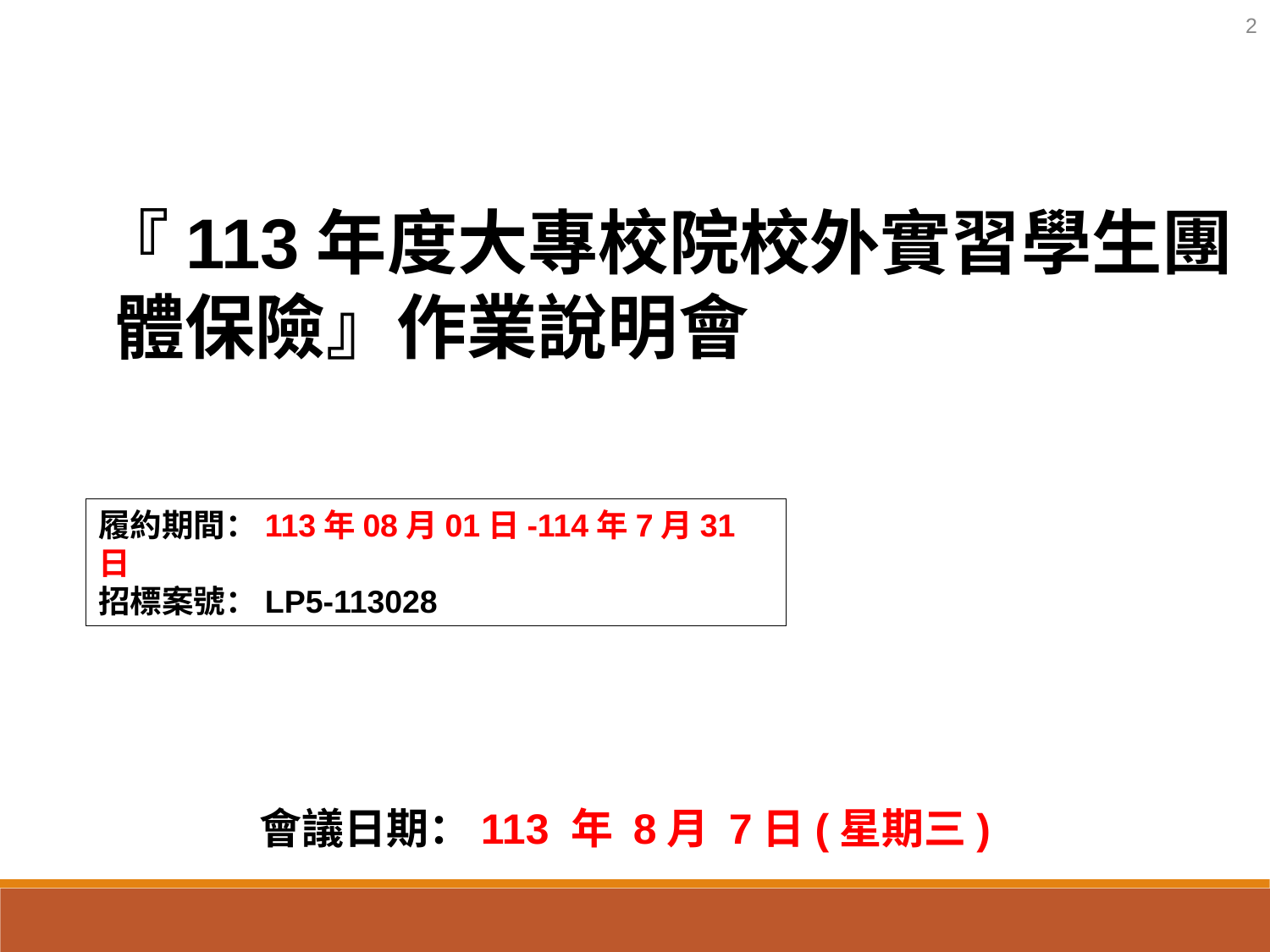

2
『113年度大專校院校外實習學生團  體保險』作業說明會
履約期間：113年08月01日-114年7月31日
招標案號：LP5-113028
會議日期：113 年 8月 7日(星期三)